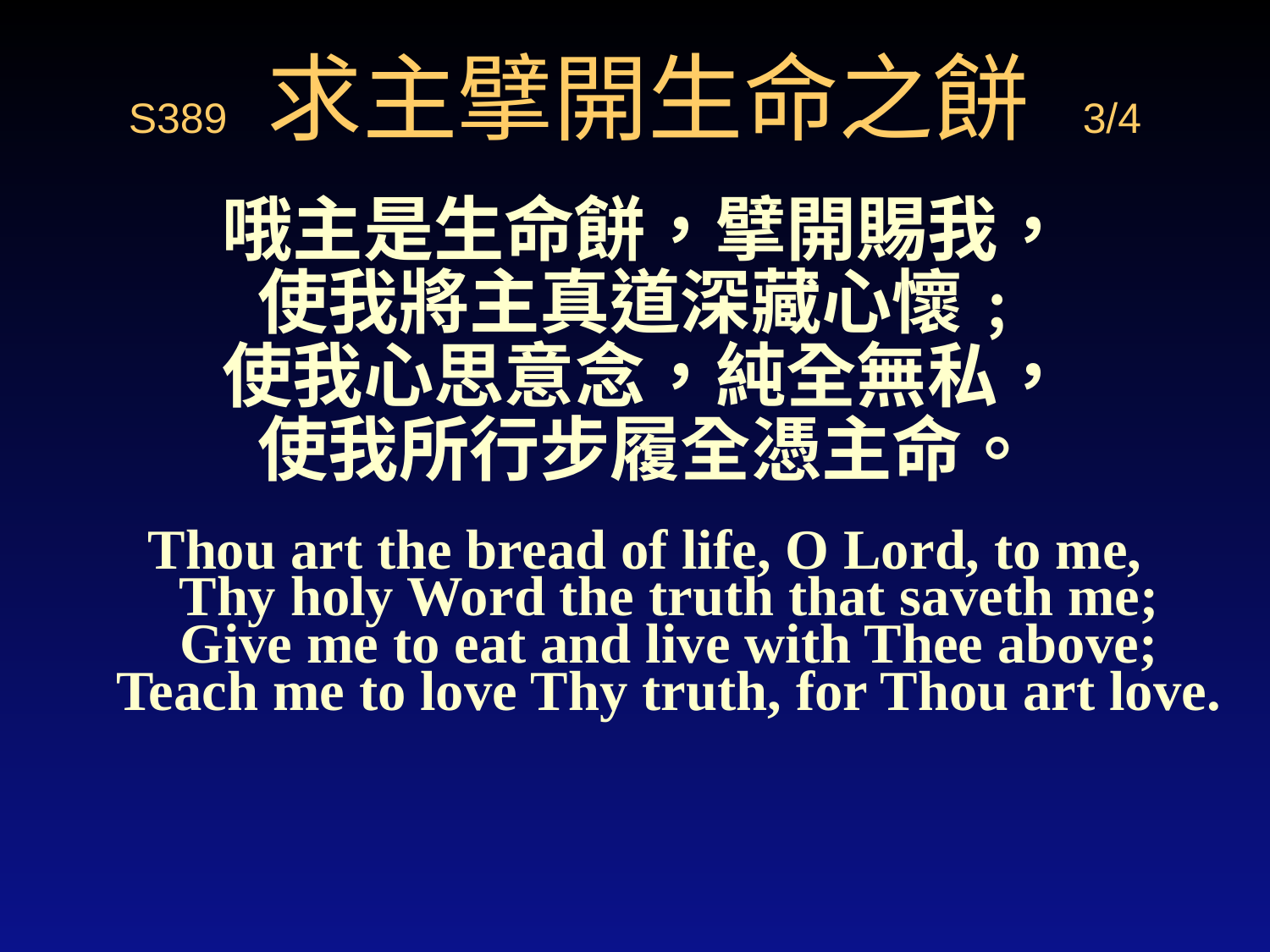

# S389 求主擘開生命之餅  3/4
哦主是生命餅，擘開賜我，
使我將主真道深藏心懷﹔
使我心思意念，純全無私，
使我所行步履全憑主命。

Thou art the bread of life, O Lord, to me,
Thy holy Word the truth that saveth me;
Give me to eat and live with Thee above;
Teach me to love Thy truth, for Thou art love.